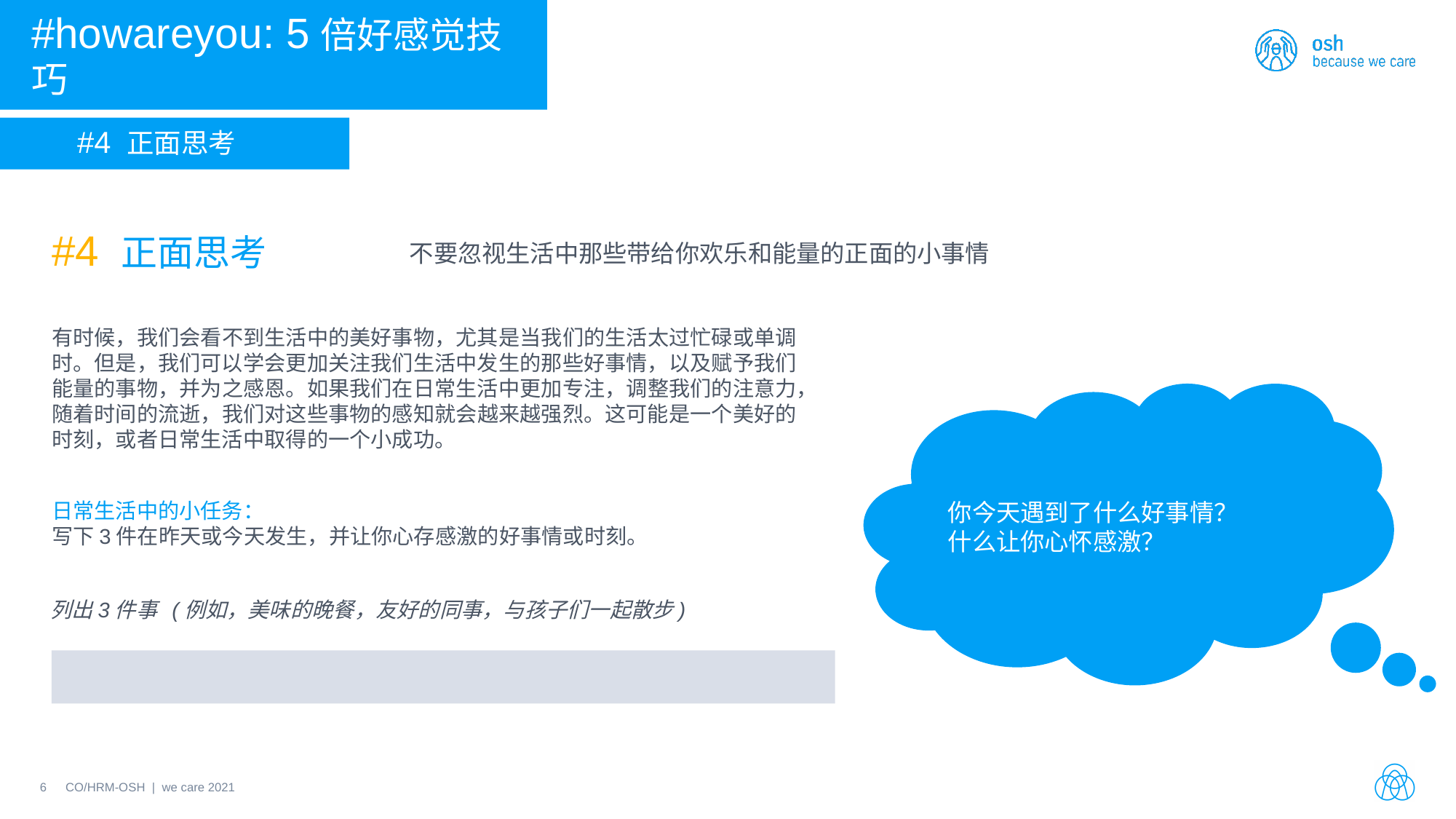

#howareyou: 5倍好感觉技巧
#4 正面思考
#4 正面思考
不要忽视生活中那些带给你欢乐和能量的正面的小事情
有时候，我们会看不到生活中的美好事物，尤其是当我们的生活太过忙碌或单调时。但是，我们可以学会更加关注我们生活中发生的那些好事情，以及赋予我们能量的事物，并为之感恩。如果我们在日常生活中更加专注，调整我们的注意力，随着时间的流逝，我们对这些事物的感知就会越来越强烈。这可能是一个美好的时刻，或者日常生活中取得的一个小成功。
你今天遇到了什么好事情？
什么让你心怀感激？
日常生活中的小任务：
写下3件在昨天或今天发生，并让你心存感激的好事情或时刻。
列出3件事  (例如，美味的晚餐，友好的同事，与孩子们一起散步)